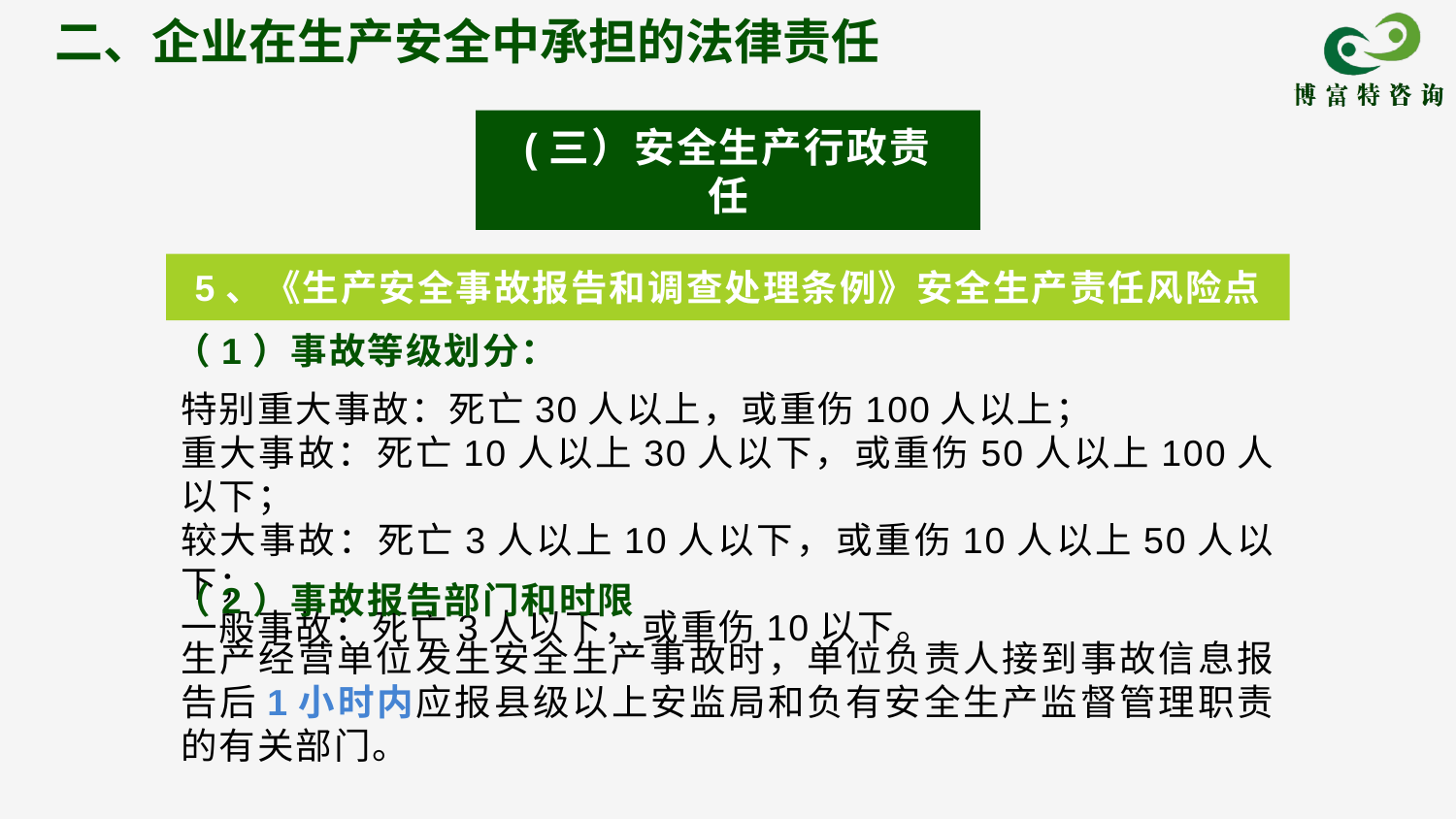

二、企业在生产安全中承担的法律责任
(三）安全生产行政责任
5、《生产安全事故报告和调查处理条例》安全生产责任风险点
特别重大事故：死亡30人以上，或重伤100人以上；
重大事故：死亡10人以上30人以下，或重伤50人以上100人以下；
较大事故：死亡3人以上10人以下，或重伤10人以上50人以下；
一般事故：死亡3人以下，或重伤10以下。
（1）事故等级划分：
（2）事故报告部门和时限
生产经营单位发生安全生产事故时，单位负责人接到事故信息报告后1小时内应报县级以上安监局和负有安全生产监督管理职责的有关部门。